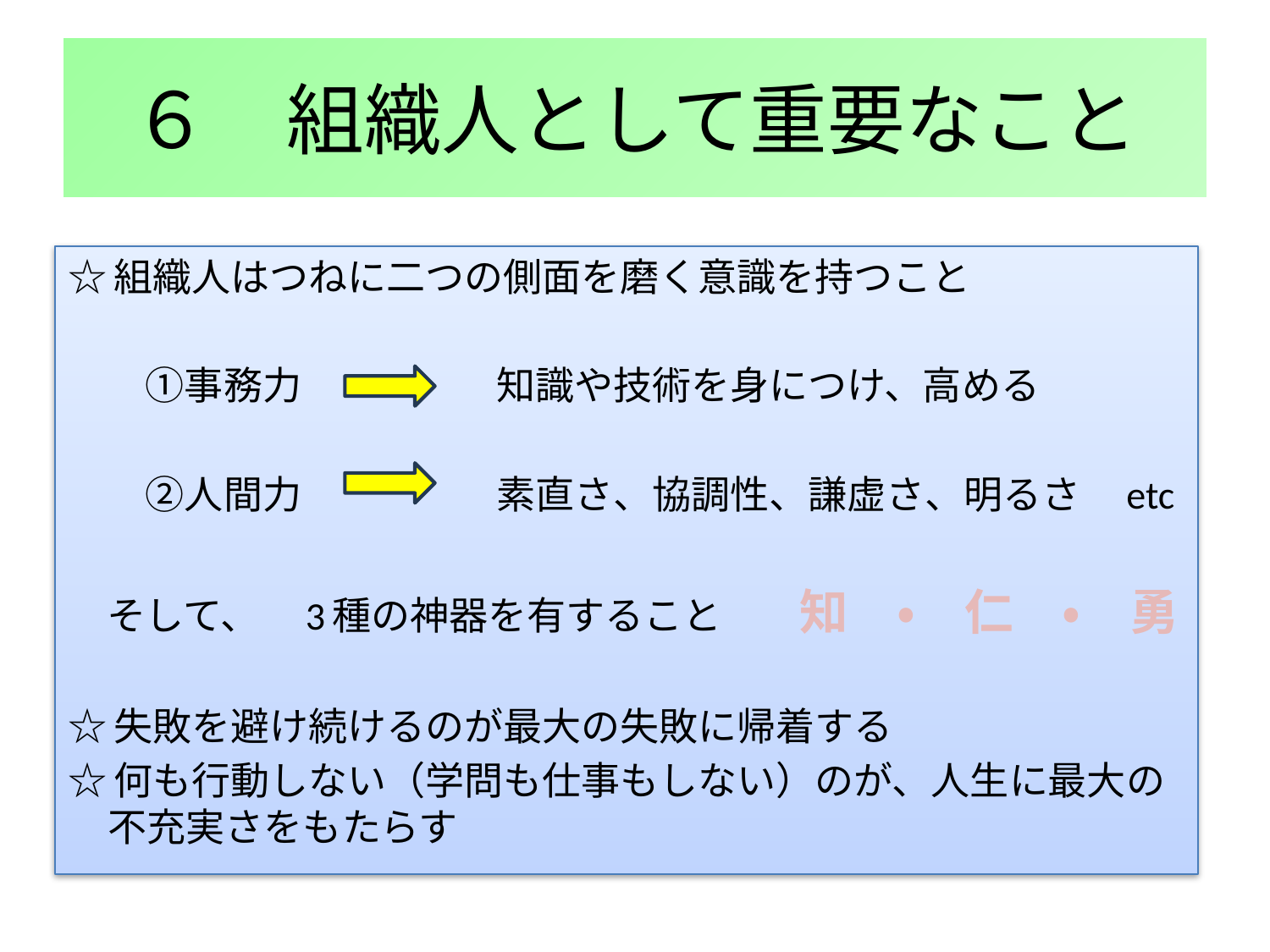

# ６　組織人として重要なこと
☆組織人はつねに二つの側面を磨く意識を持つこと

　　①事務力　　　　　知識や技術を身につけ、高める

　　②人間力　　　　　素直さ、協調性、謙虚さ、明るさ　etc

　そして、　3種の神器を有すること　　知　・　仁　・　勇

☆失敗を避け続けるのが最大の失敗に帰着する
☆何も行動しない（学問も仕事もしない）のが、人生に最大の不充実さをもたらす